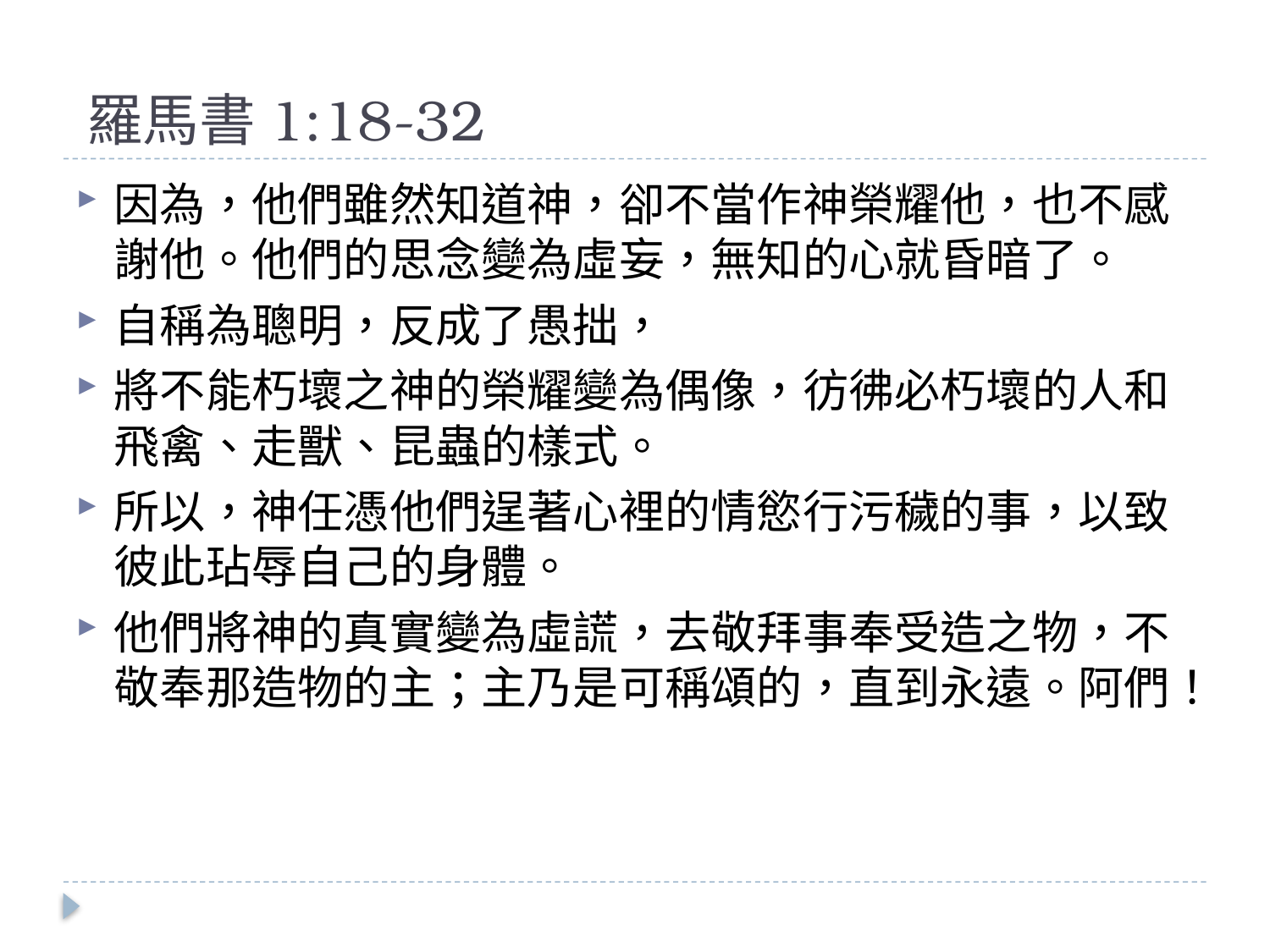

# 羅馬書1:18-32
因為，他們雖然知道神，卻不當作神榮耀他，也不感謝他。他們的思念變為虛妄，無知的心就昏暗了。
自稱為聰明，反成了愚拙，
將不能朽壞之神的榮耀變為偶像，彷彿必朽壞的人和飛禽、走獸、昆蟲的樣式。
所以，神任憑他們逞著心裡的情慾行污穢的事，以致彼此玷辱自己的身體。
他們將神的真實變為虛謊，去敬拜事奉受造之物，不敬奉那造物的主；主乃是可稱頌的，直到永遠。阿們！